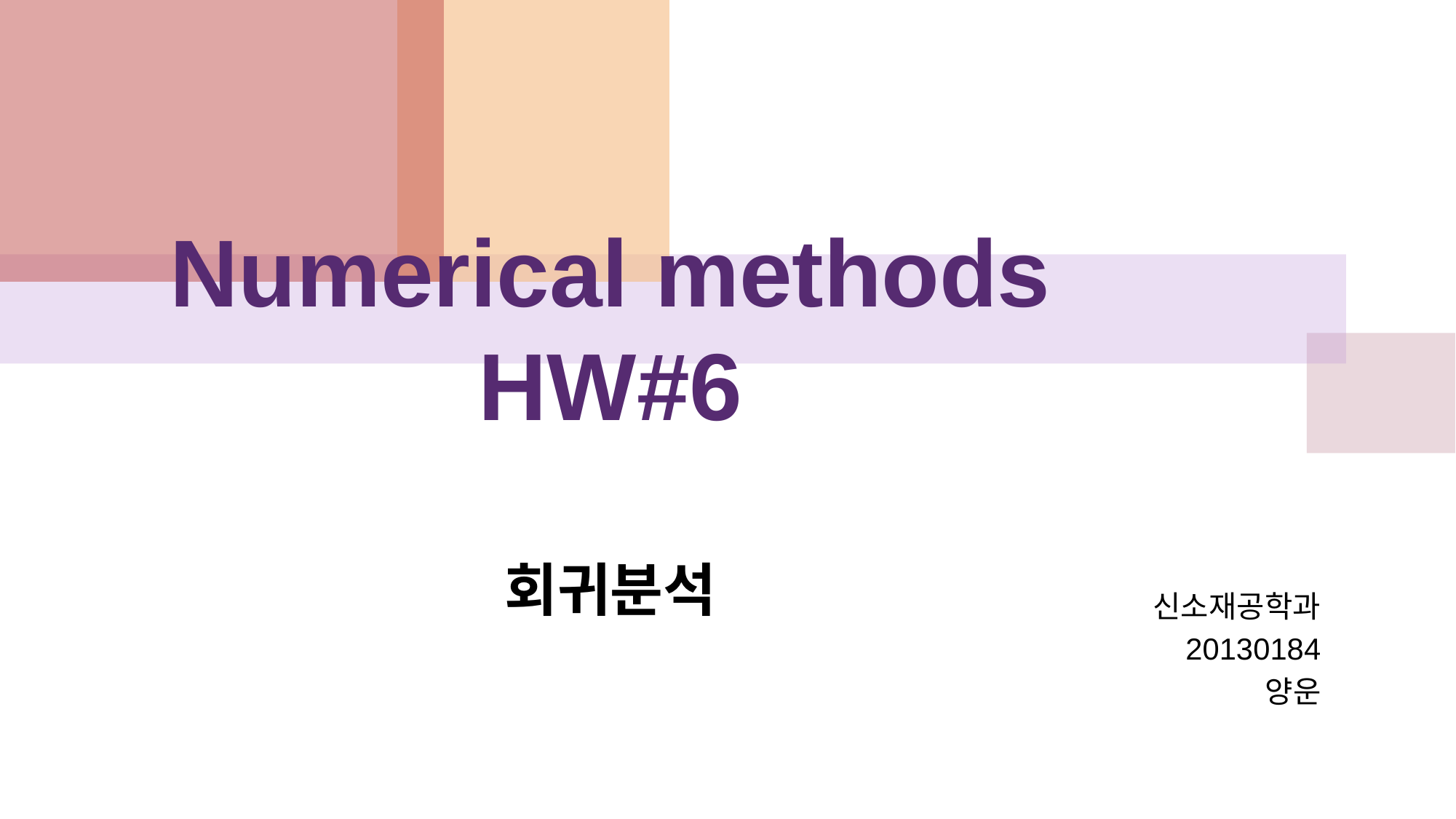

# Numerical methods HW#6 회귀분석
신소재공학과
20130184
양운